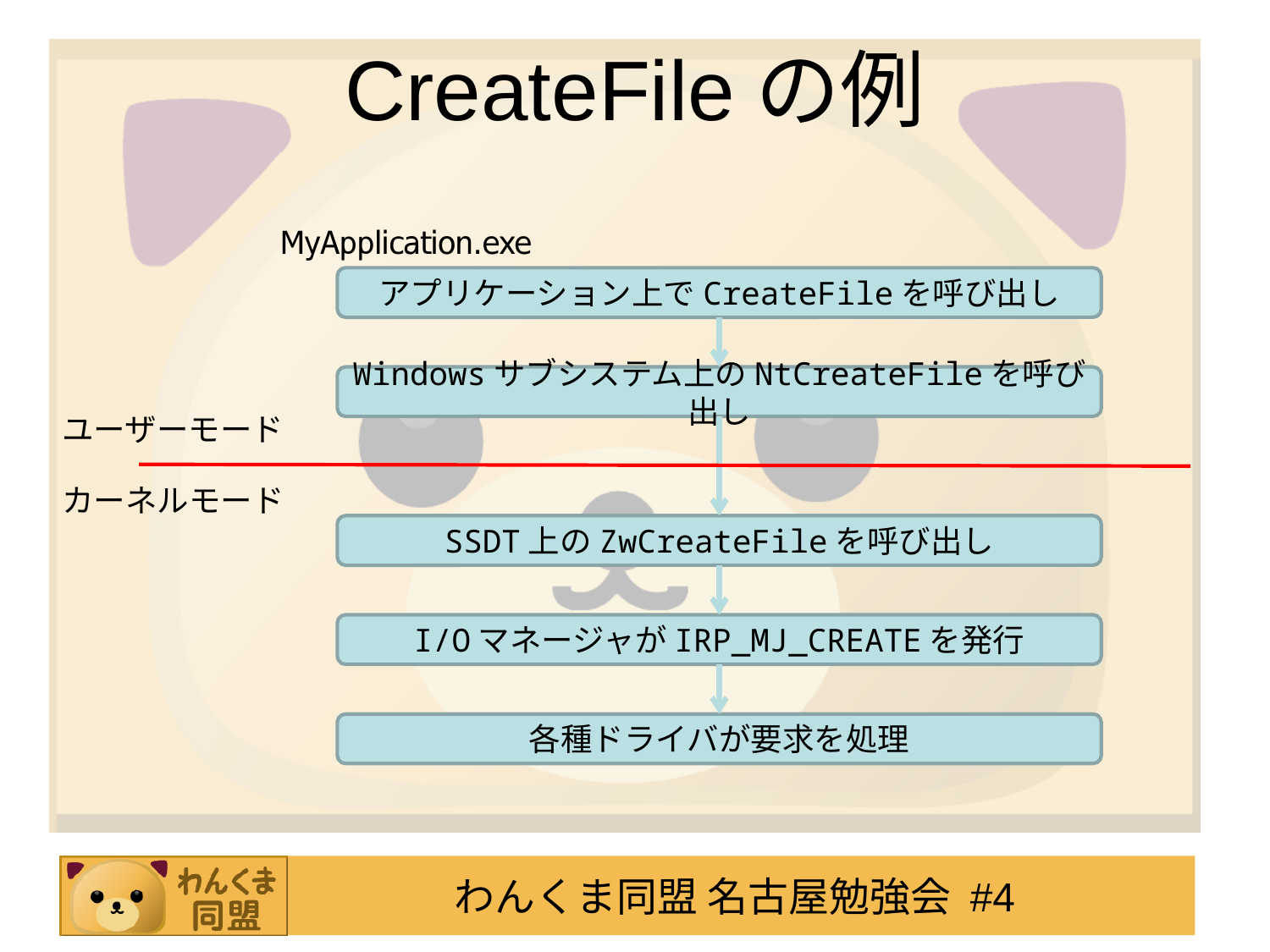

# CreateFileの例
MyApplication.exe
アプリケーション上でCreateFileを呼び出し
Windowsサブシステム上のNtCreateFileを呼び出し
ユーザーモード
カーネルモード
SSDT上のZwCreateFileを呼び出し
I/OマネージャがIRP_MJ_CREATEを発行
各種ドライバが要求を処理